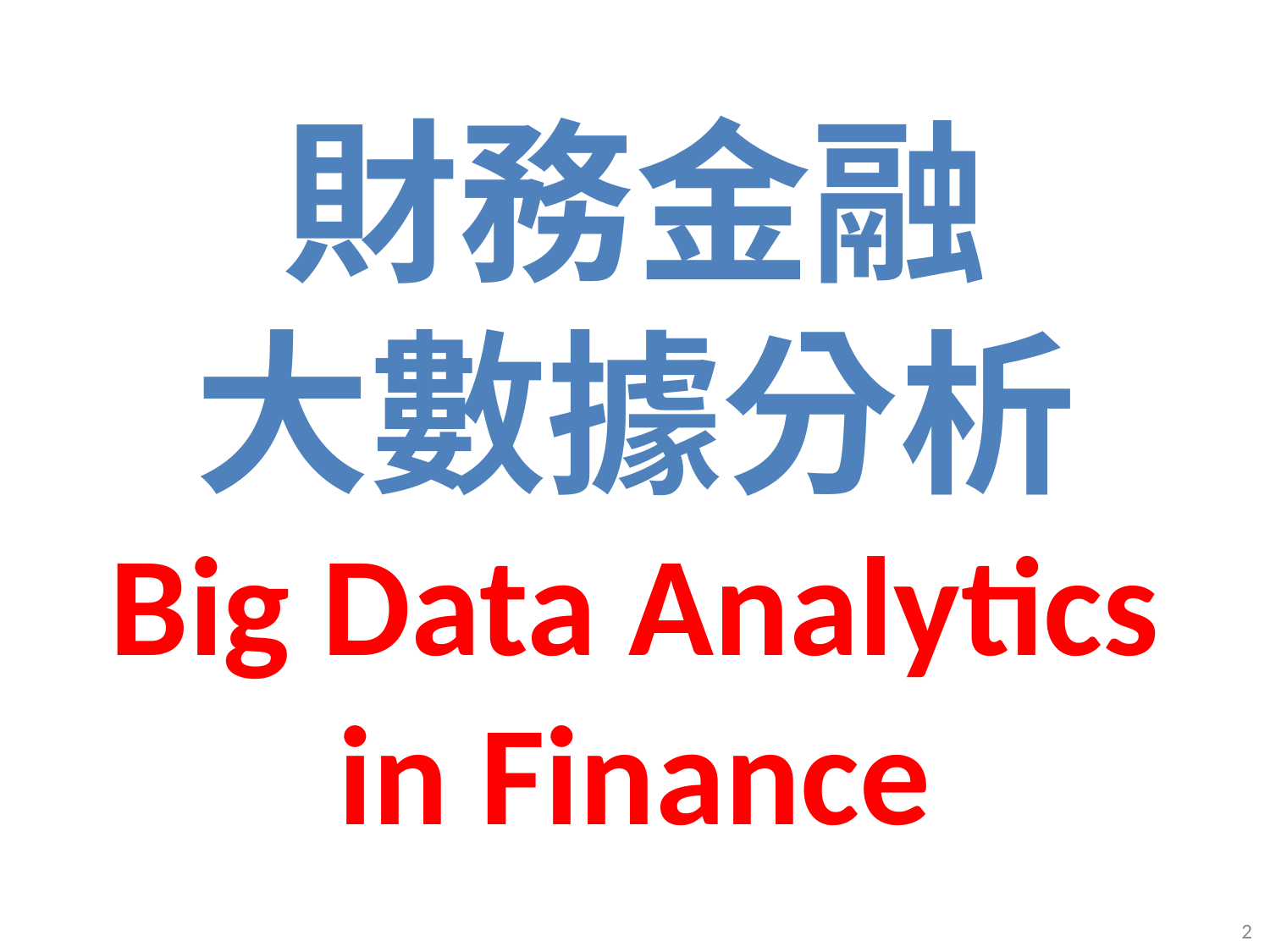

# 財務金融 大數據分析 Big Data Analytics in Finance
2